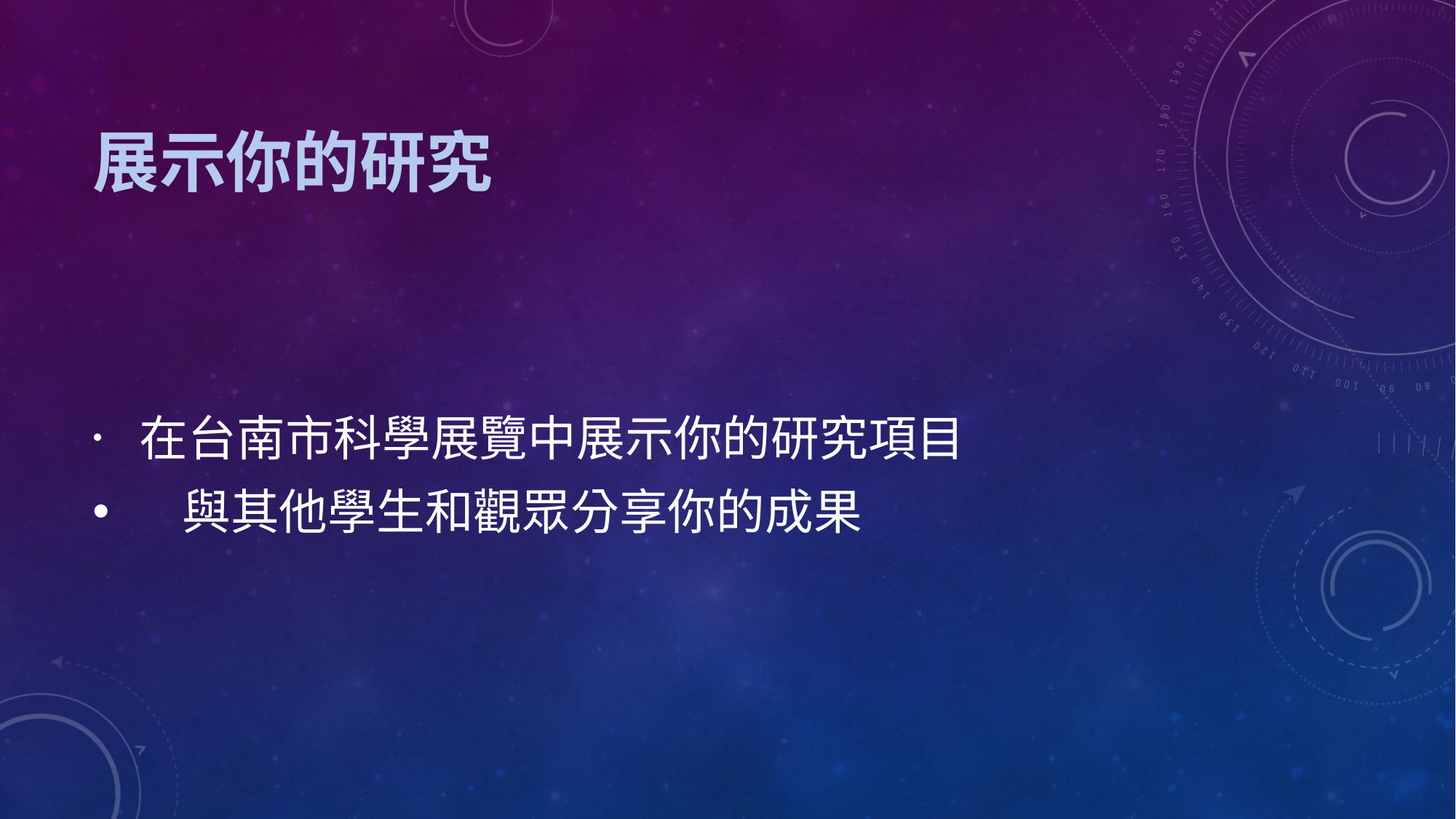

# 展示你的研究
 在台南市科學展覽中展示你的研究項目
    與其他學生和觀眾分享你的成果